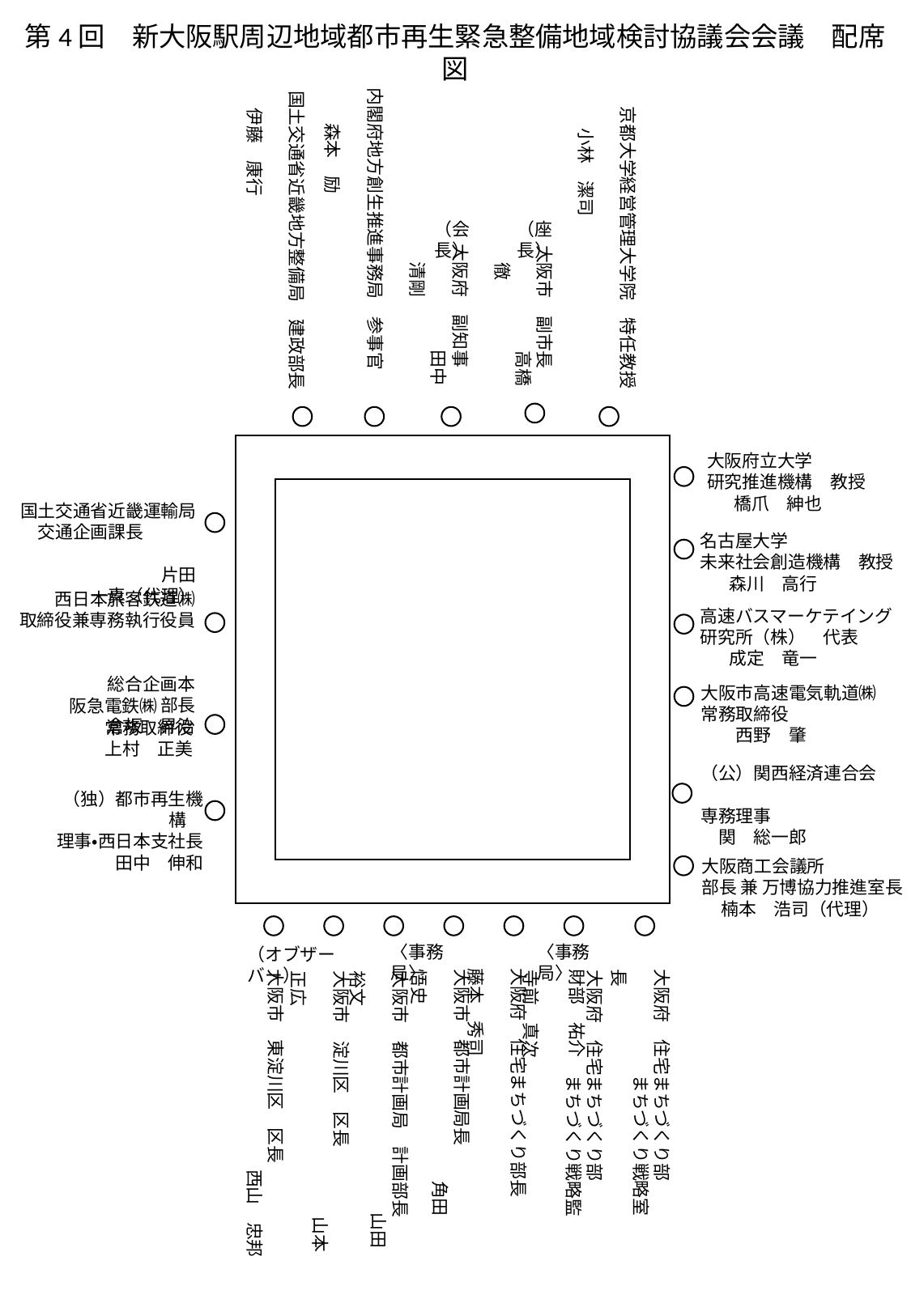

第4回　新大阪駅周辺地域都市再生緊急整備地域検討協議会会議　配席図
内閣府地方創生推進事務局　参事官
　　　　　　　　　　　　　　　　　　　　森本　励
国土交通省近畿地方整備局　建政部長
　　　　　　　　　　　　　　　　　　　伊藤　康行
京都大学経営管理大学院　特任教授
　　　　　　　　　　　　　　　　　　 小林　潔司
（会長）
（座長）
大阪府　副知事
　　　　　　田中　清剛
大阪市　副市長
　　　　　　高橋　徹

大阪府立大学
研究推進機構　教授
      橋爪　紳也

国土交通省近畿運輸局　交通企画課長　　　　　　　　　　　　　　　　　　 　　　片田　一真（代理）

名古屋大学
未来社会創造機構　教授
　   森川　高行

西日本旅客鉄道㈱
取締役兼専務執行役員　　　　　　　　　　　　　　　　　　　　　　　　　総合企画本部長
　倉坂　昇治
高速バスマーケテイング
研究所（株）　代表
　   成定　竜一

大阪市高速電気軌道㈱
常務取締役
　　西野　肇

阪急電鉄㈱
常務取締役
　　上村　正美

（公）関西経済連合会
専務理事
　関　総一郎

（独）都市再生機構
理事・西日本支社長
　田中　伸和

大阪商工会議所
部長 兼 万博協力推進室長
    楠本　浩司（代理）

〈事務局〉
〈事務局〉
（オブザーバー）
大阪府　住宅まちづくり部長
　　　　　　　　　  　　　　　藤本　秀司
大阪市　東淀川区　区長
　　　　　　　　　　西山　忠邦
大阪市　都市計画局長
　　　　　　　                       角田　悟史
大阪府　住宅まちづくり部
　　　　　　まちづくり戦略室長
　　　　　　　　　  　　　　　財部　祐介
大阪府　住宅まちづくり部
　　　　　　まちづくり戦略監
　　　　　　　　　  　　　　　寺前　真次
大阪市　都市計画局　計画部長
　　　　　　　        　　　　　山田　裕文
大阪市　淀川区　区長
　　　　　　　　　　　　　　山本　正広